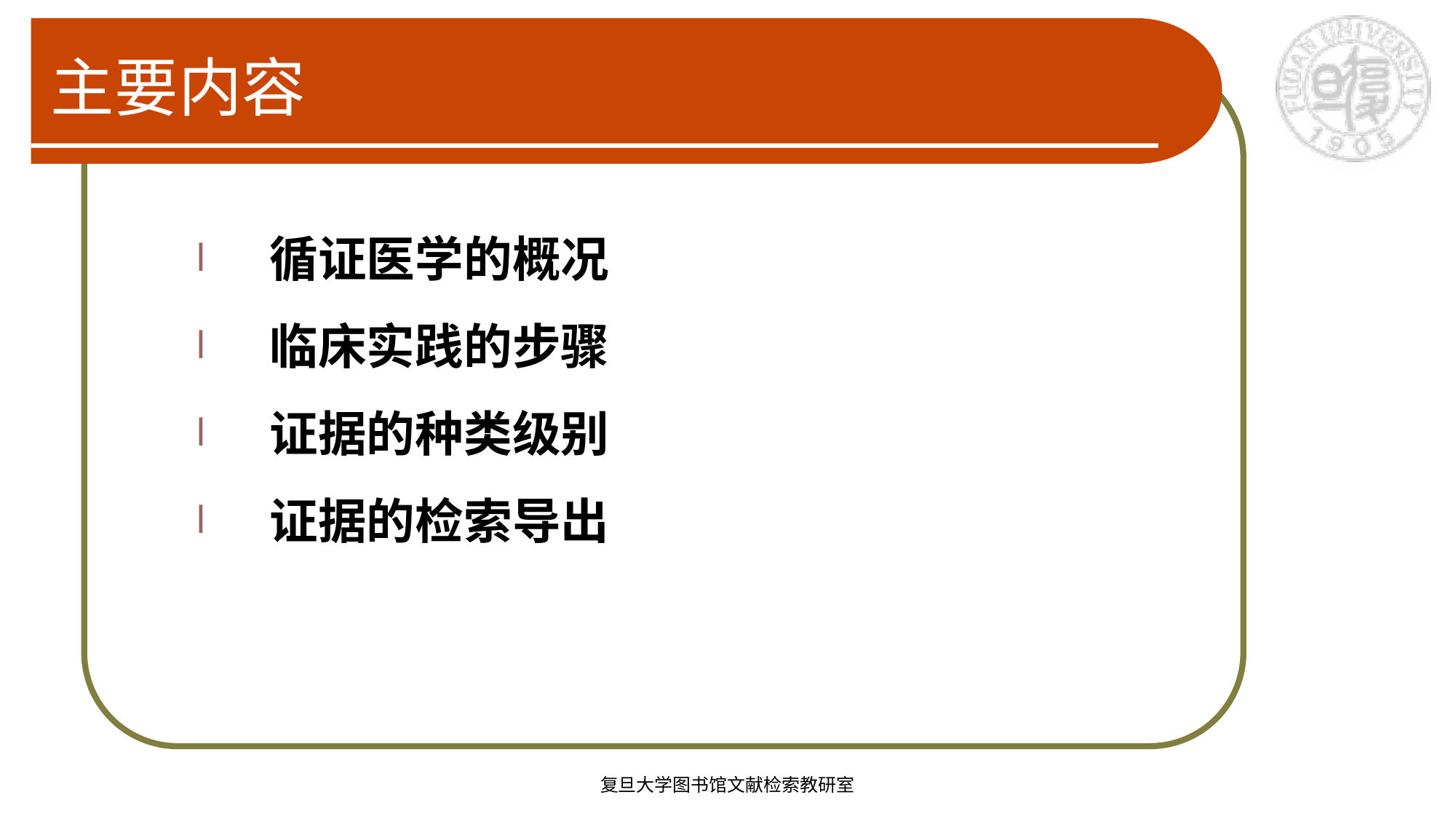

# 主要内容
循证医学的概况
临床实践的步骤
证据的种类级别
证据的检索导出
复旦大学图书馆文献检索教研室
2